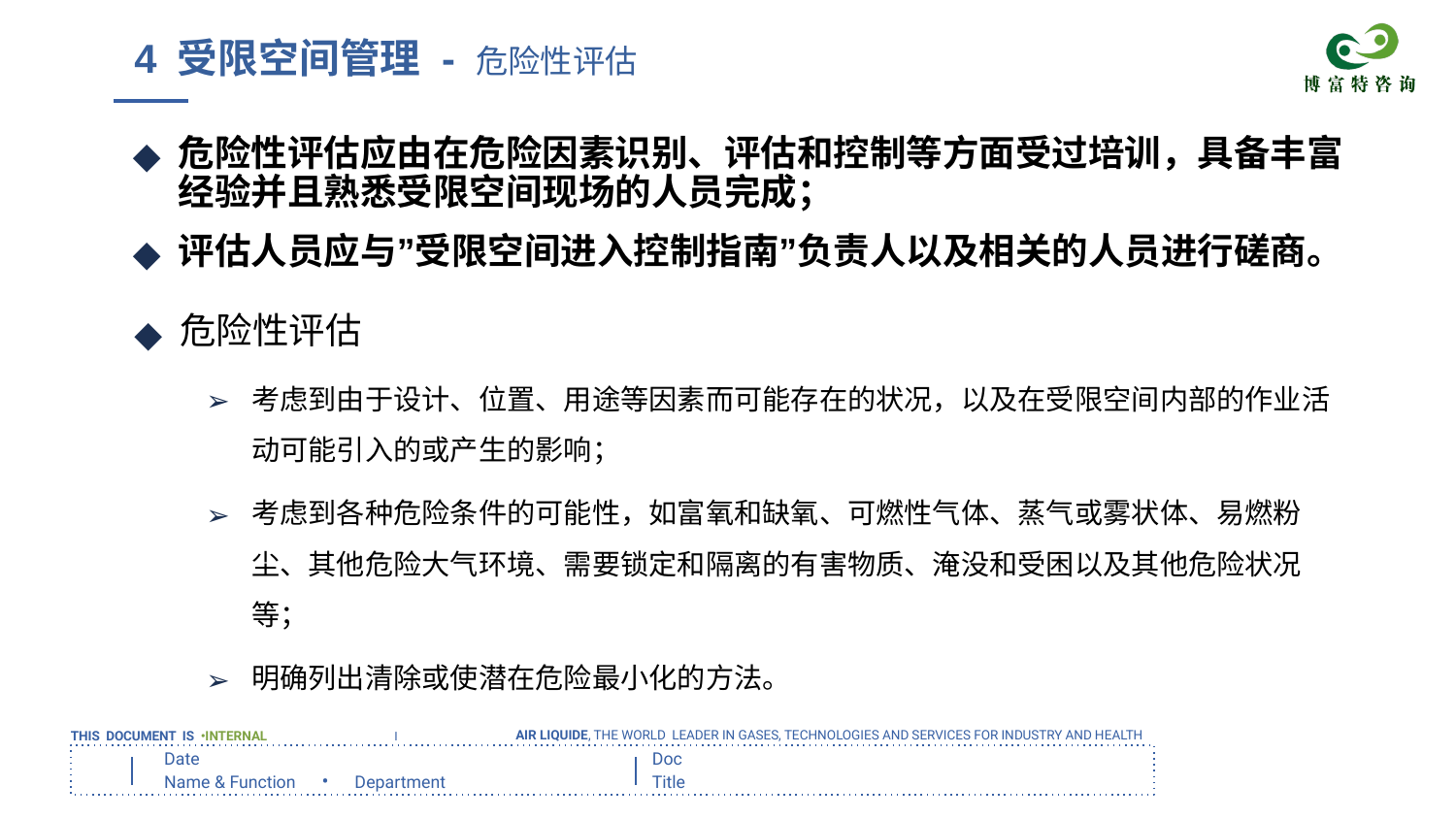

4 受限空间管理 - 危险性评估
危险性评估应由在危险因素识别、评估和控制等方面受过培训，具备丰富经验并且熟悉受限空间现场的人员完成；
评估人员应与”受限空间进入控制指南”负责人以及相关的人员进行磋商。
危险性评估
考虑到由于设计、位置、用途等因素而可能存在的状况，以及在受限空间内部的作业活动可能引入的或产生的影响；
考虑到各种危险条件的可能性，如富氧和缺氧、可燃性气体、蒸气或雾状体、易燃粉尘、其他危险大气环境、需要锁定和隔离的有害物质、淹没和受困以及其他危险状况等；
明确列出清除或使潜在危险最小化的方法。

16